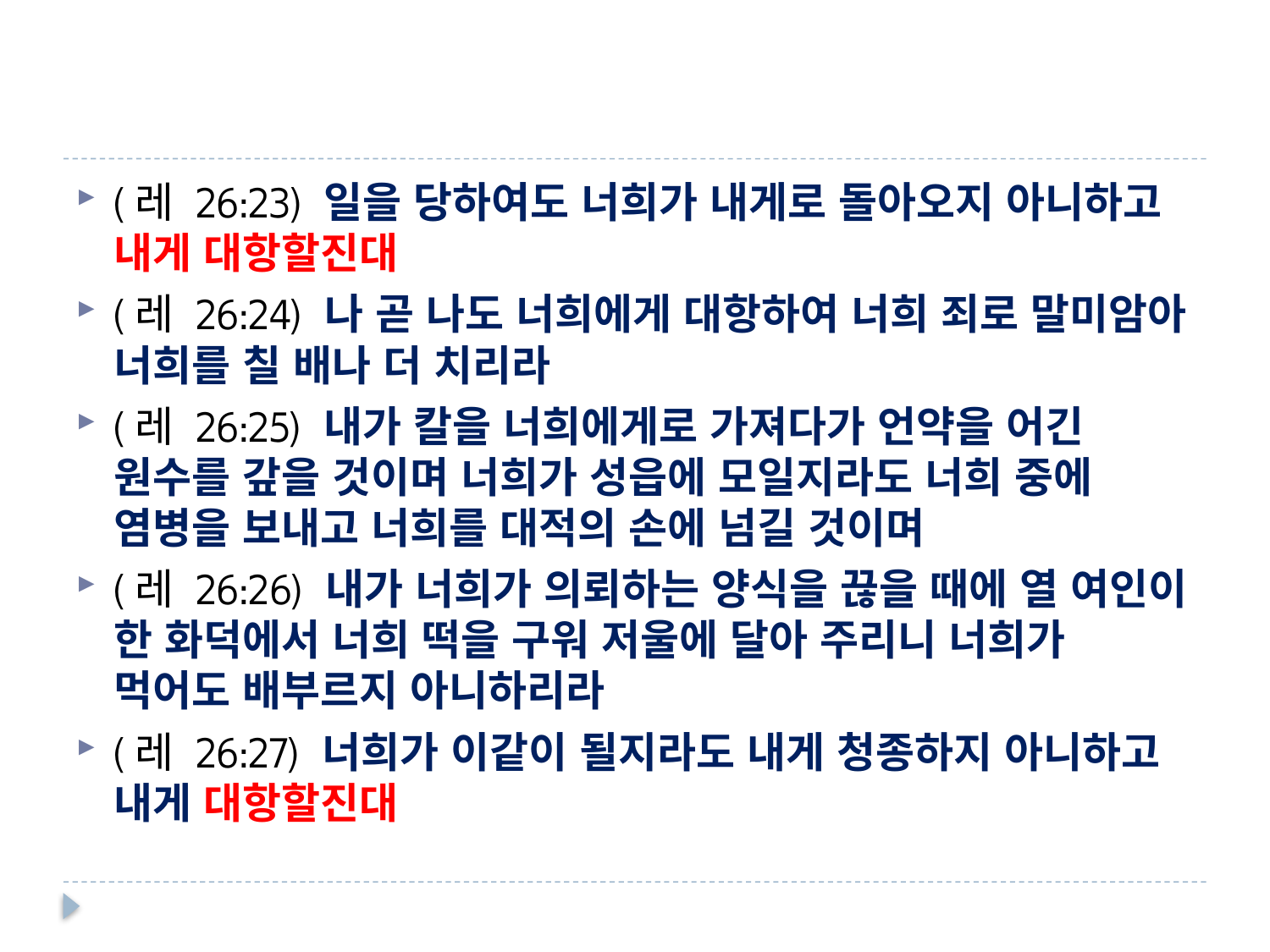

#
(레 26:23) 일을 당하여도 너희가 내게로 돌아오지 아니하고 내게 대항할진대
(레 26:24) 나 곧 나도 너희에게 대항하여 너희 죄로 말미암아 너희를 칠 배나 더 치리라
(레 26:25) 내가 칼을 너희에게로 가져다가 언약을 어긴 원수를 갚을 것이며 너희가 성읍에 모일지라도 너희 중에 염병을 보내고 너희를 대적의 손에 넘길 것이며
(레 26:26) 내가 너희가 의뢰하는 양식을 끊을 때에 열 여인이 한 화덕에서 너희 떡을 구워 저울에 달아 주리니 너희가 먹어도 배부르지 아니하리라
(레 26:27) 너희가 이같이 될지라도 내게 청종하지 아니하고 내게 대항할진대